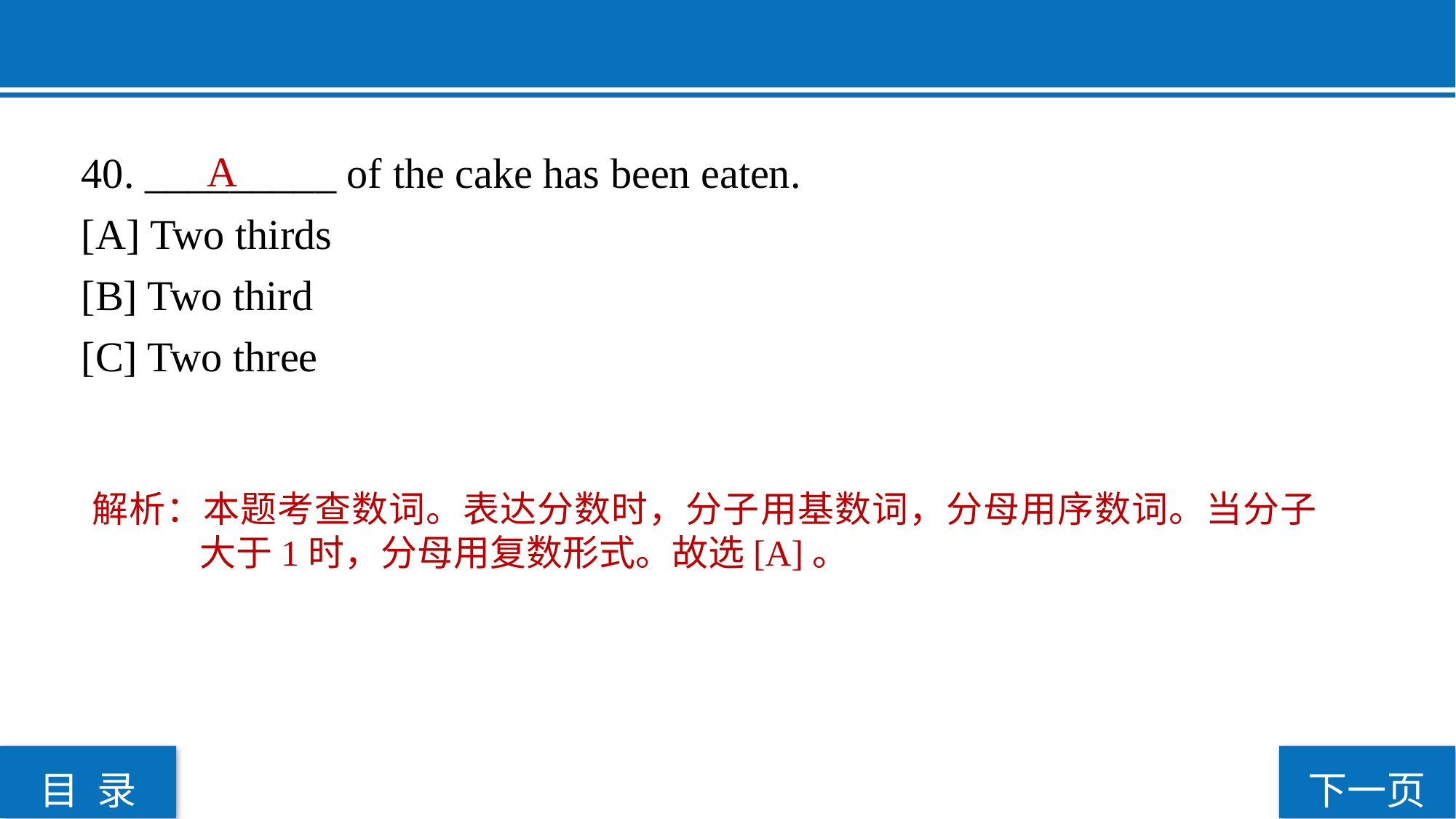

40. _________ of the cake has been eaten.
[A] Two thirds
[B] Two third
[C] Two three
A
解析：本题考查数词。表达分数时，分子用基数词，分母用序数词。当分子大于1时，分母用复数形式。故选[A]。